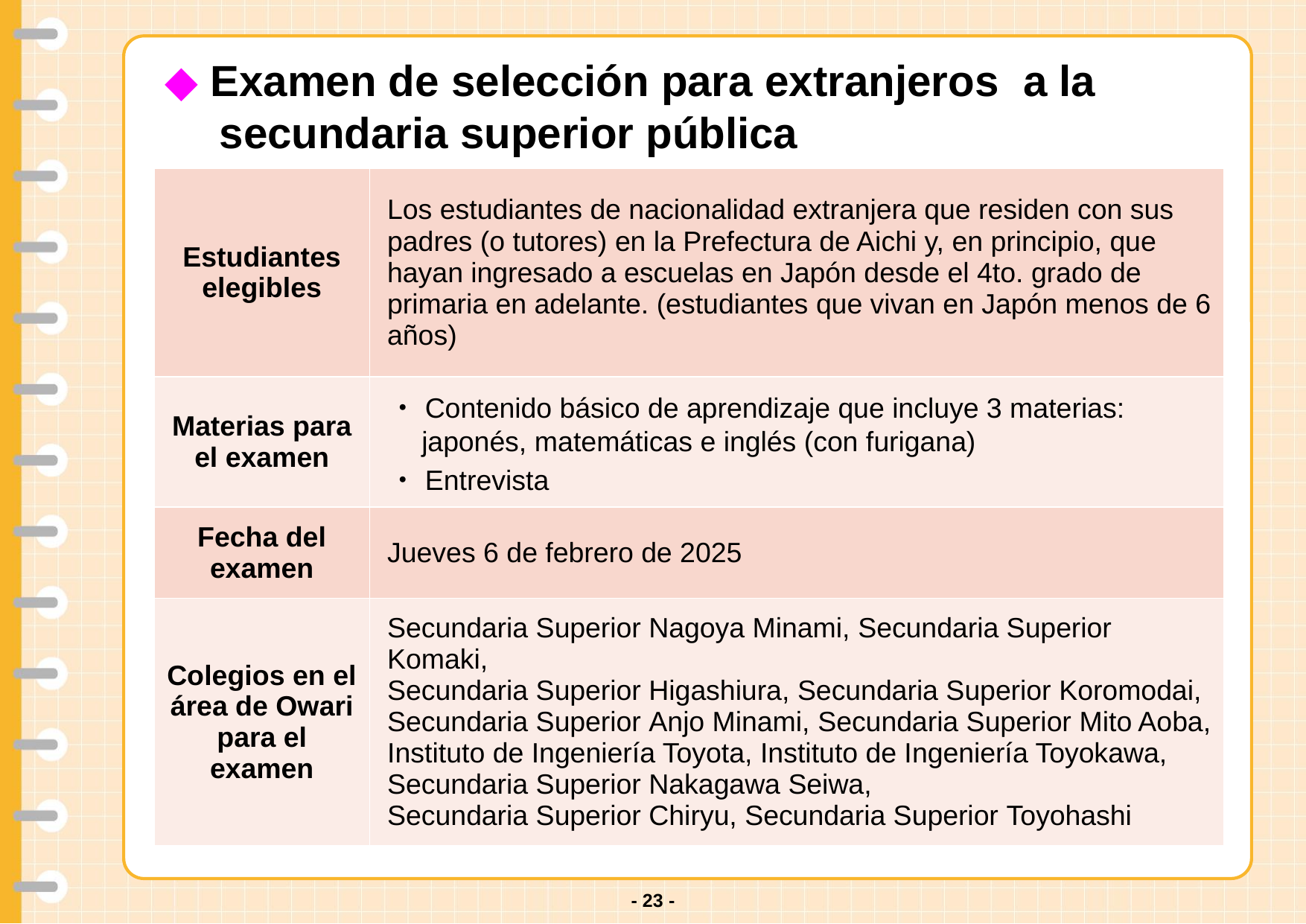

v
◆ Examen de selección para extranjeros  a la secundaria superior pública
| Estudiantes elegibles | Los estudiantes de nacionalidad extranjera que residen con sus padres (o tutores) en la Prefectura de Aichi y, en principio, que hayan ingresado a escuelas en Japón desde el 4to. grado de primaria en adelante. (estudiantes que vivan en Japón menos de 6 años) |
| --- | --- |
| Materias para el examen | ・Contenido básico de aprendizaje que incluye 3 materias: japonés, matemáticas e inglés (con furigana) ・Entrevista |
| Fecha del examen | Jueves 6 de febrero de 2025 |
| Colegios en el área de Owari para el examen | Secundaria Superior Nagoya Minami, Secundaria Superior Komaki, Secundaria Superior Higashiura, Secundaria Superior Koromodai, Secundaria Superior Anjo Minami, Secundaria Superior Mito Aoba, Instituto de Ingeniería Toyota, Instituto de Ingeniería Toyokawa, Secundaria Superior Nakagawa Seiwa, Secundaria Superior Chiryu, Secundaria Superior Toyohashi |
- 23 -